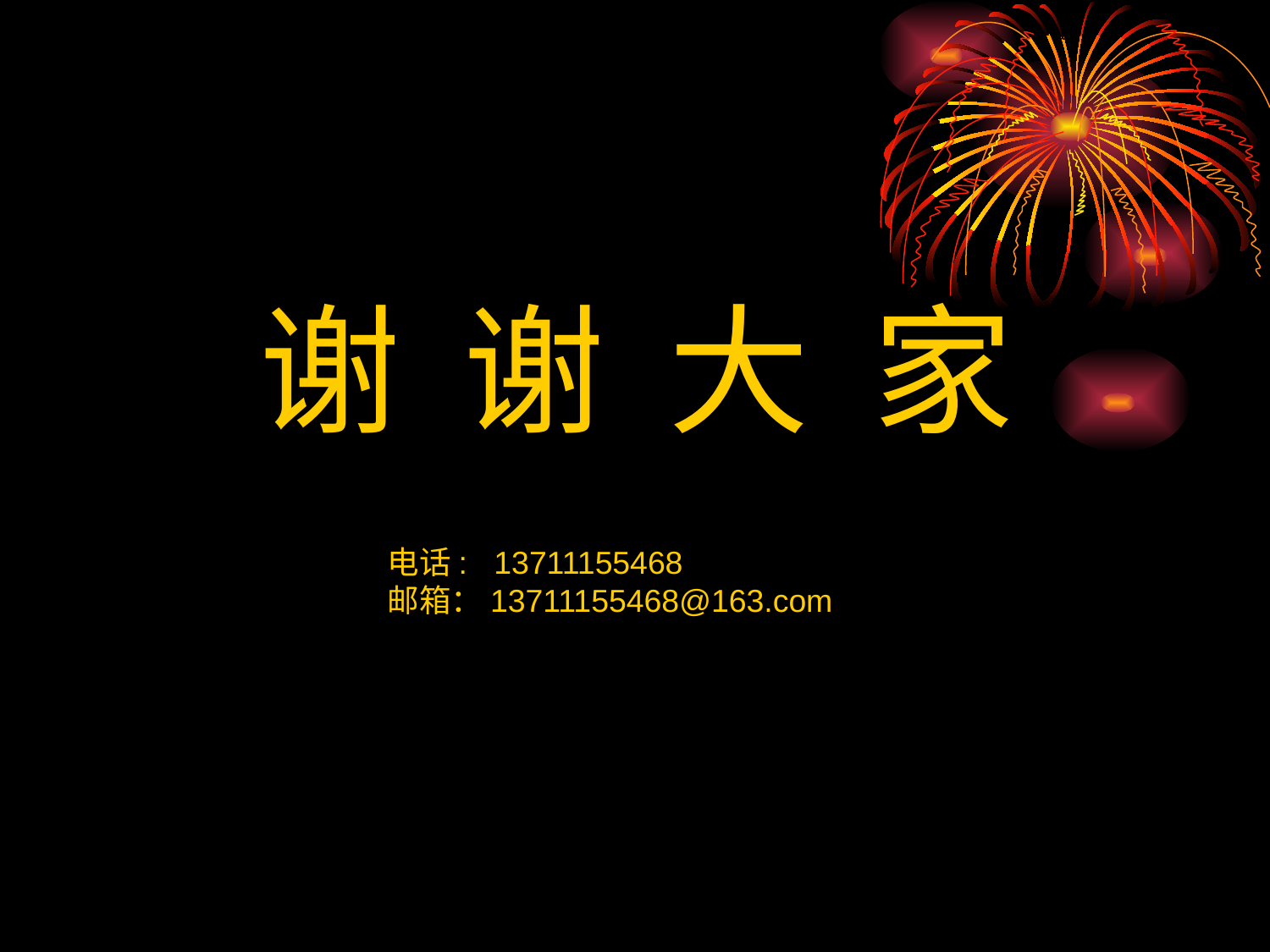

谢  谢  大  家
电话:   13711155468
邮箱：13711155468@163.com